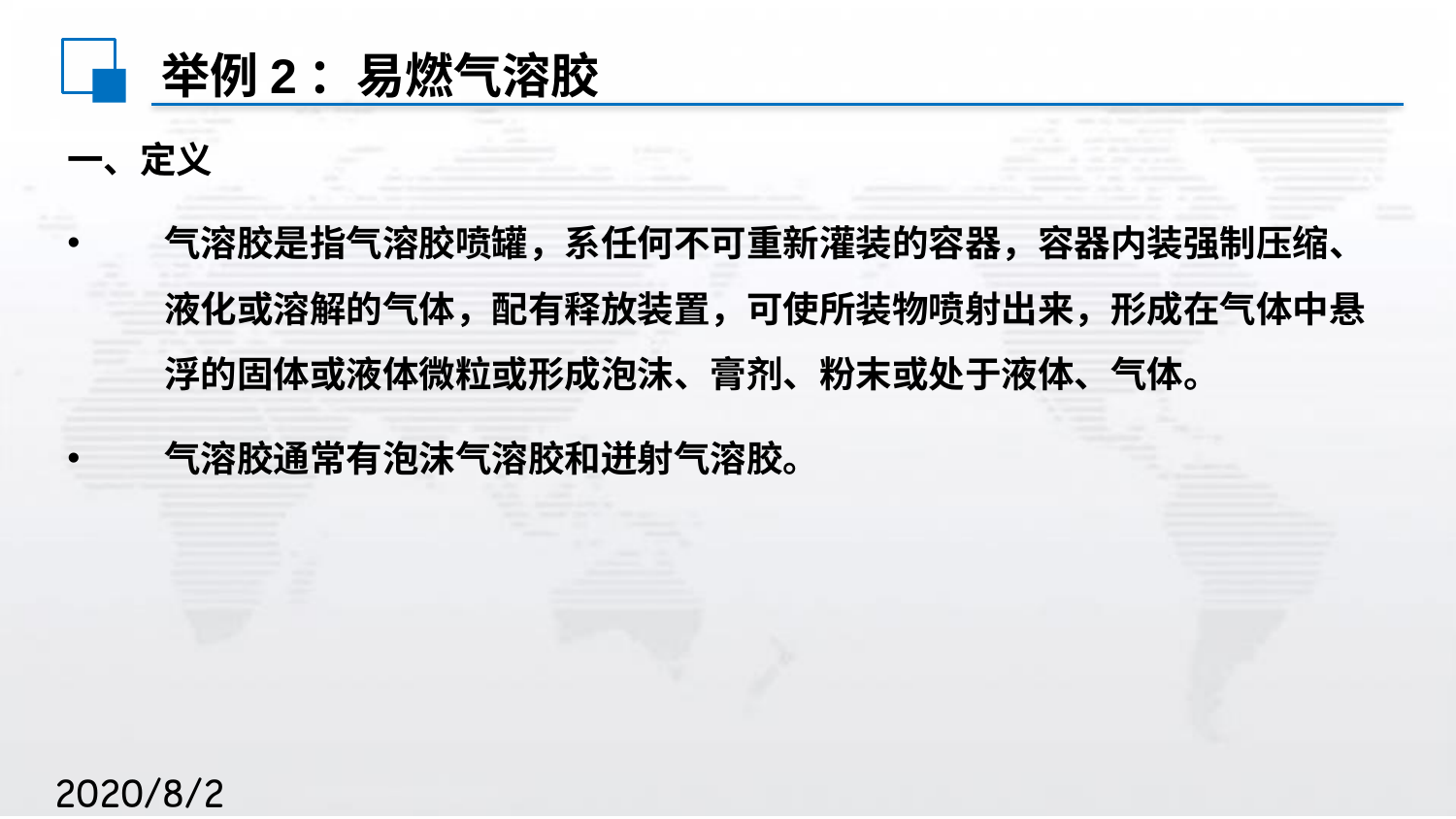

举例2：易燃气溶胶
一、定义
气溶胶是指气溶胶喷罐，系任何不可重新灌装的容器，容器内装强制压缩、液化或溶解的气体，配有释放装置，可使所装物喷射出来，形成在气体中悬浮的固体或液体微粒或形成泡沫、膏剂、粉末或处于液体、气体。
气溶胶通常有泡沫气溶胶和迸射气溶胶。
2020/8/2